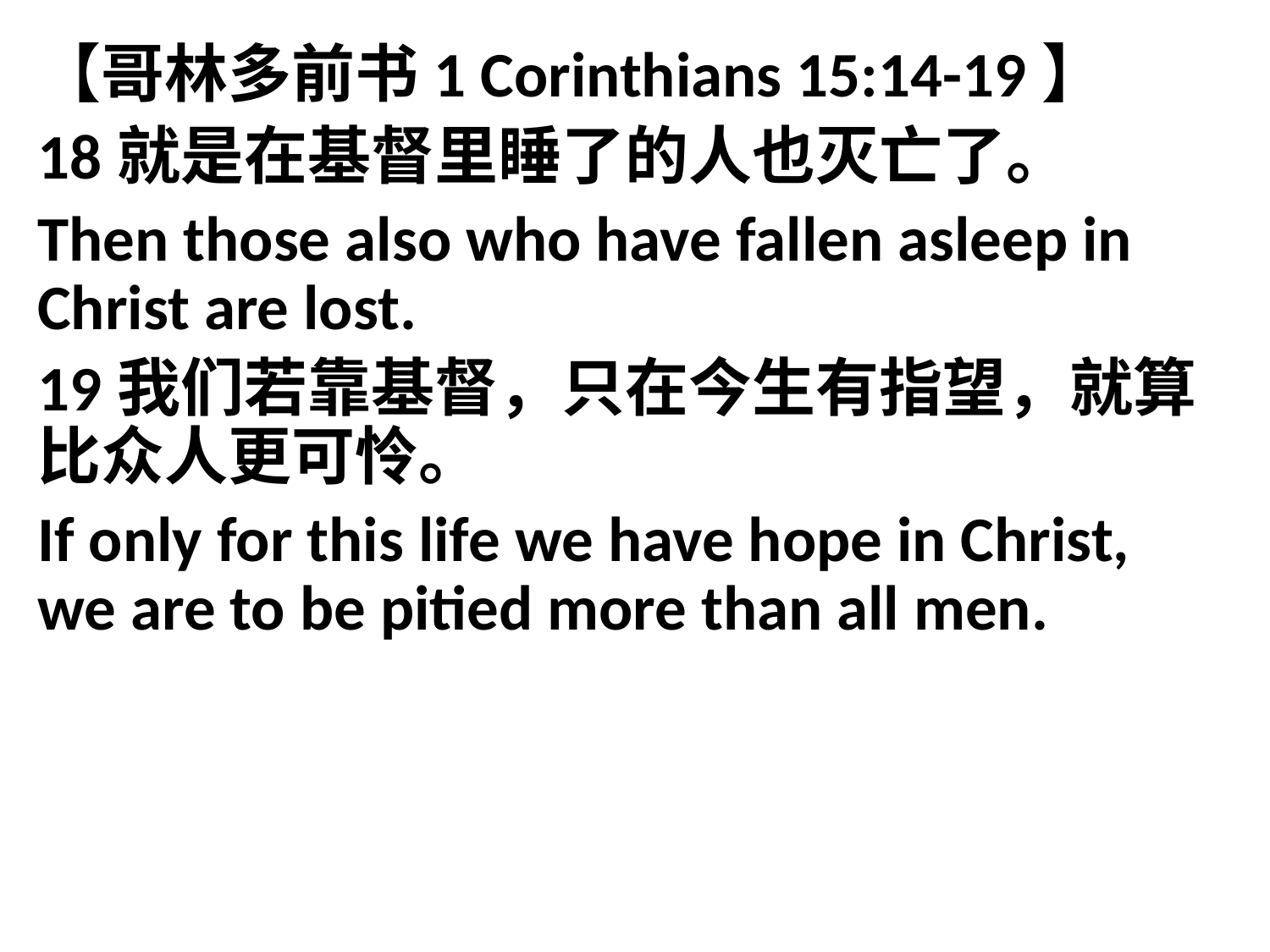

【哥林多前书1 Corinthians 15:14-19】
18就是在基督里睡了的人也灭亡了。
Then those also who have fallen asleep in Christ are lost.
19我们若靠基督，只在今生有指望，就算比众人更可怜。
If only for this life we have hope in Christ, we are to be pitied more than all men.